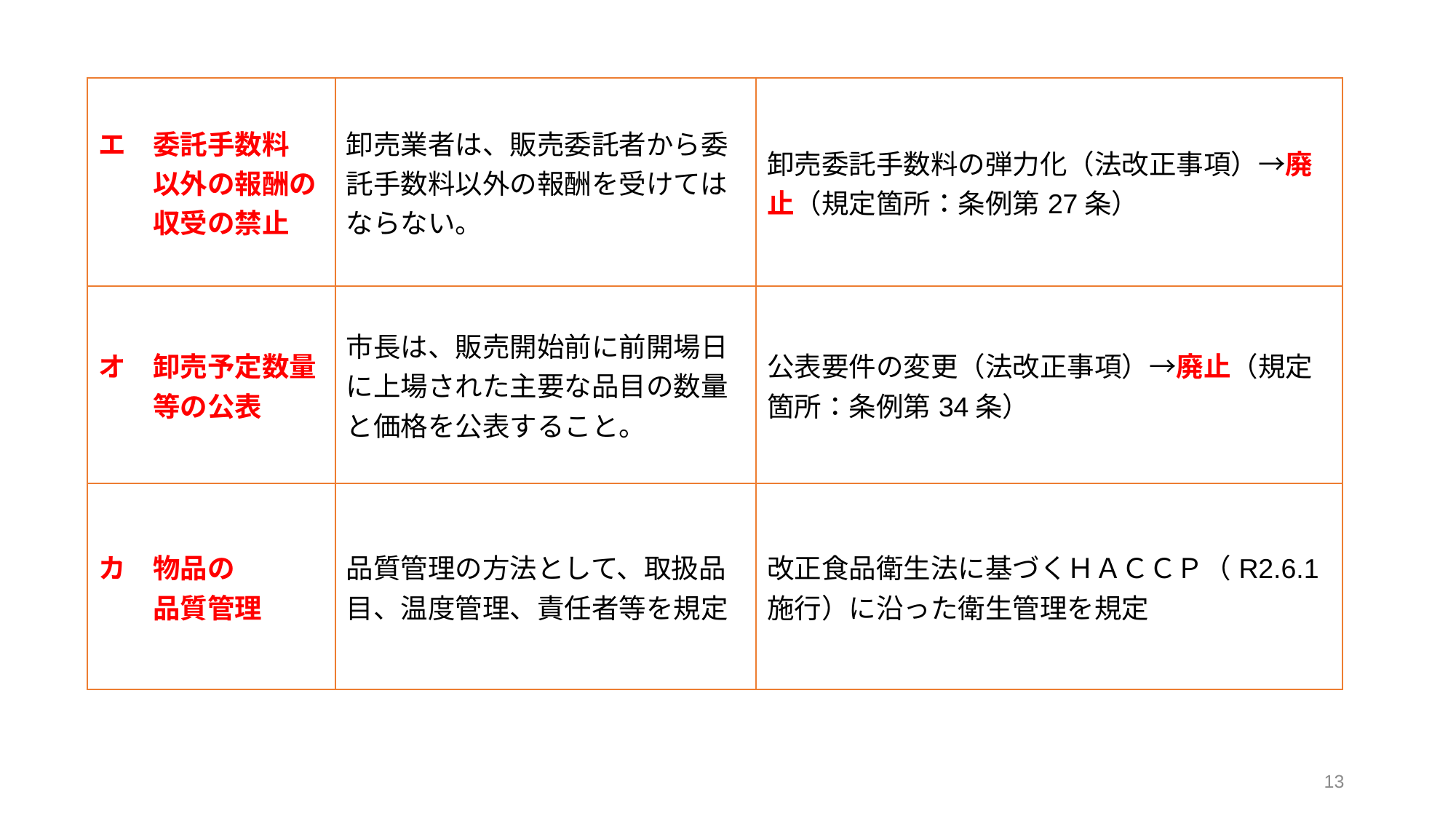

| エ　委託手数料 　　以外の報酬の 　　収受の禁止 | 卸売業者は、販売委託者から委託手数料以外の報酬を受けてはならない。 | 卸売委託手数料の弾力化（法改正事項）→廃止（規定箇所：条例第27条） |
| --- | --- | --- |
| オ　卸売予定数量 　　等の公表 | 市長は、販売開始前に前開場日に上場された主要な品目の数量と価格を公表すること。 | 公表要件の変更（法改正事項）→廃止（規定箇所：条例第34条） |
| カ　物品の 　　品質管理 | 品質管理の方法として、取扱品目、温度管理、責任者等を規定 | 改正食品衛生法に基づくＨＡＣＣＰ（R2.6.1施行）に沿った衛生管理を規定 |
13